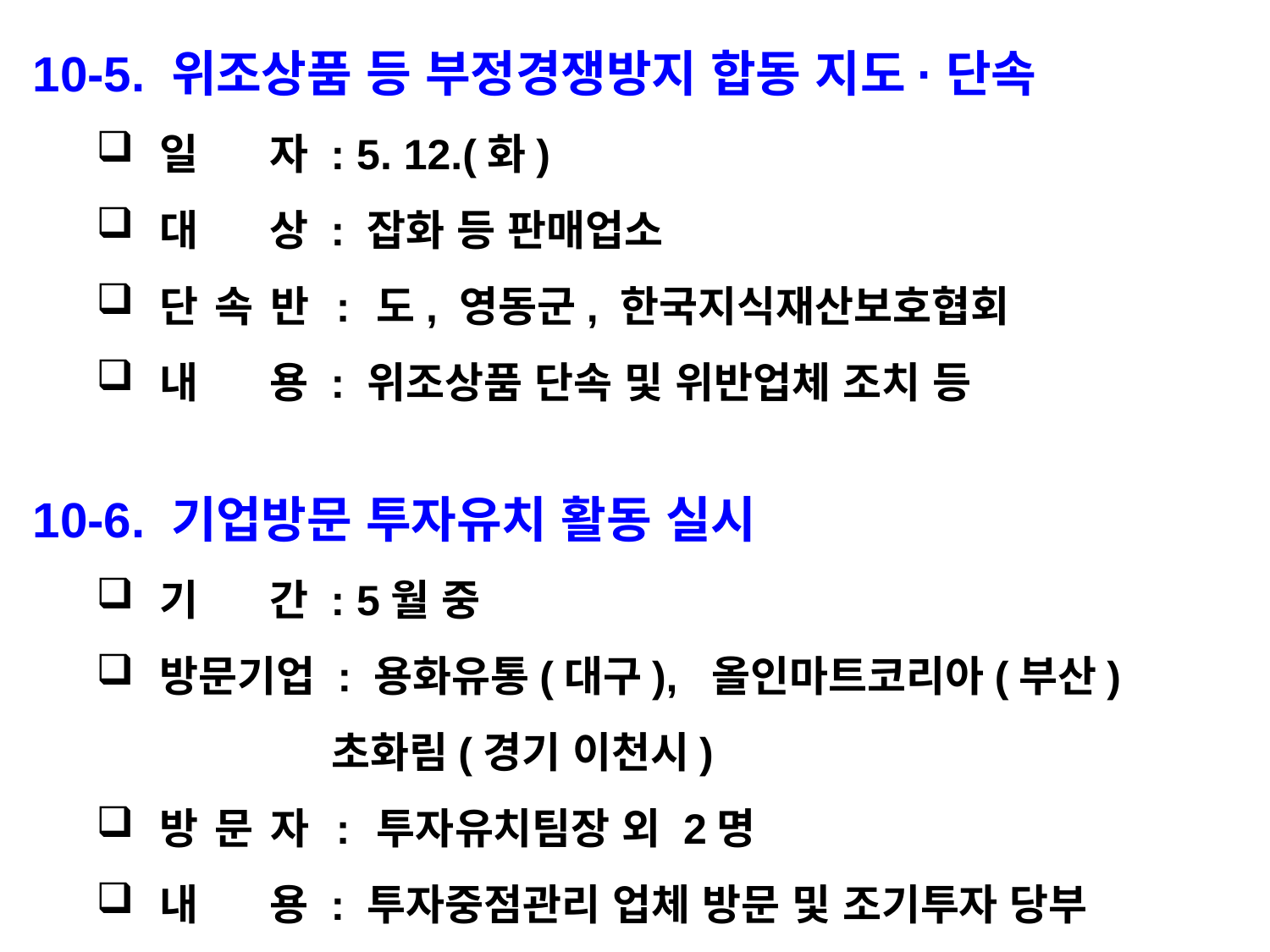

10-5. 위조상품 등 부정경쟁방지 합동 지도·단속
일      자 : 5. 12.(화)
대      상 : 잡화 등 판매업소
단 속 반 : 도, 영동군, 한국지식재산보호협회
내      용 : 위조상품 단속 및 위반업체 조치 등

10-6. 기업방문 투자유치 활동 실시
기      간 : 5월 중
방문기업 : 용화유통(대구),  올인마트코리아(부산)
                   초화림(경기 이천시)
방 문 자 : 투자유치팀장 외 2명
내      용 : 투자중점관리 업체 방문 및 조기투자 당부